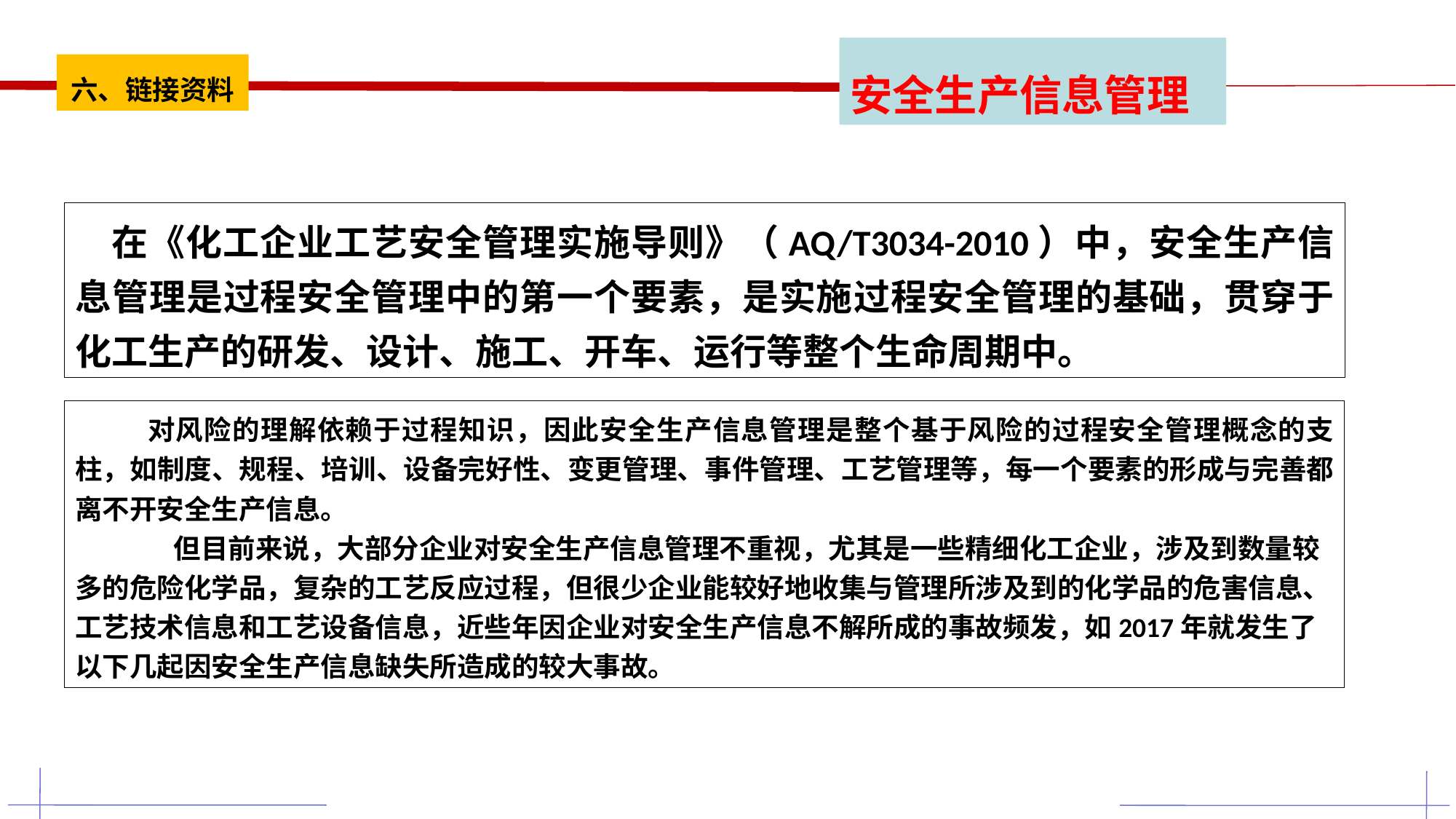

安全生产信息管理
六、链接资料
在《化工企业工艺安全管理实施导则》（AQ/T3034-2010）中，安全生产信息管理是过程安全管理中的第一个要素，是实施过程安全管理的基础，贯穿于化工生产的研发、设计、施工、开车、运行等整个生命周期中。
    对风险的理解依赖于过程知识，因此安全生产信息管理是整个基于风险的过程安全管理概念的支柱，如制度、规程、培训、设备完好性、变更管理、事件管理、工艺管理等，每一个要素的形成与完善都离不开安全生产信息。
         但目前来说，大部分企业对安全生产信息管理不重视，尤其是一些精细化工企业，涉及到数量较多的危险化学品，复杂的工艺反应过程，但很少企业能较好地收集与管理所涉及到的化学品的危害信息、工艺技术信息和工艺设备信息，近些年因企业对安全生产信息不解所成的事故频发，如2017年就发生了以下几起因安全生产信息缺失所造成的较大事故。